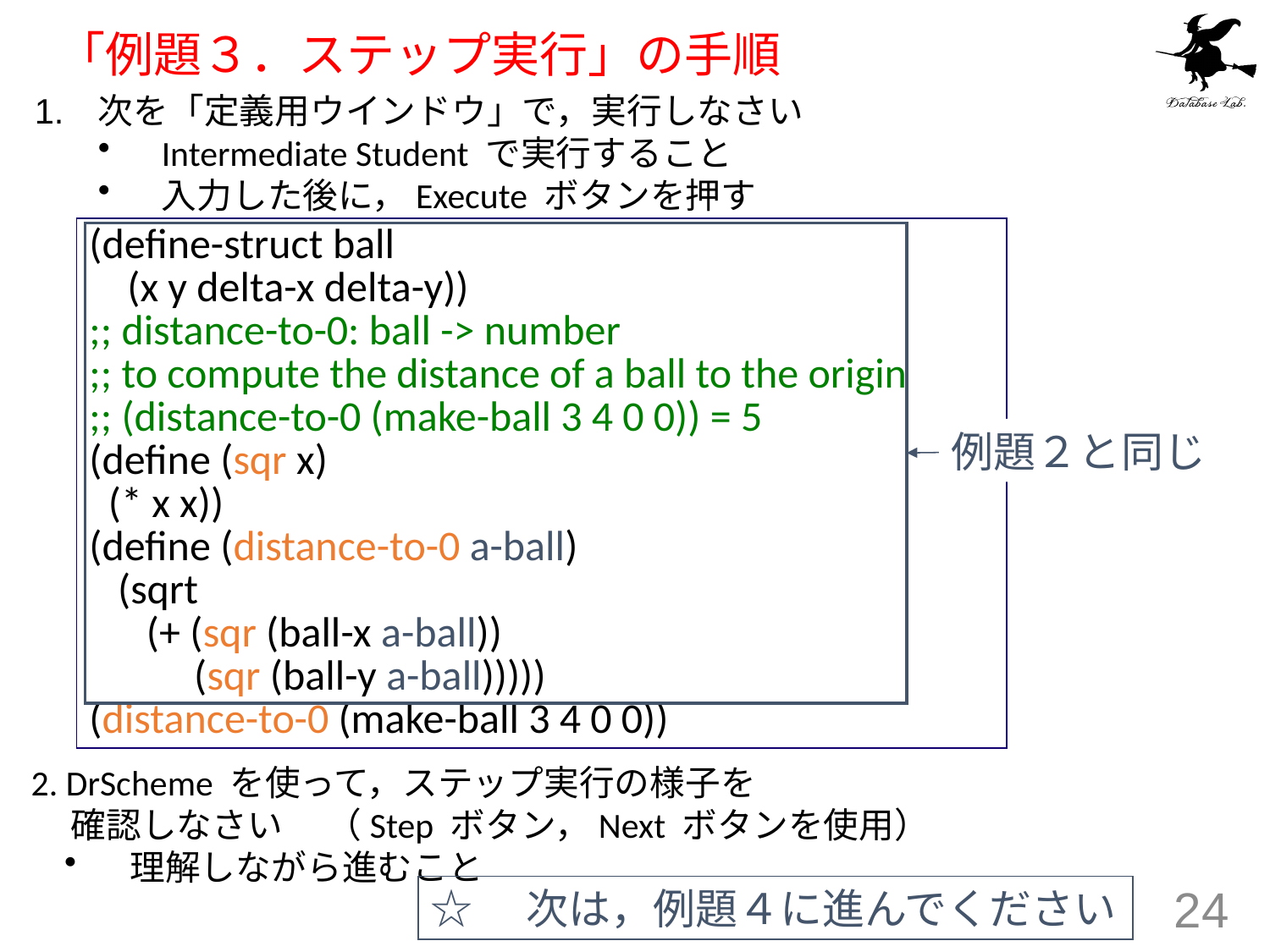

# 「例題３．ステップ実行」の手順
次を「定義用ウインドウ」で，実行しなさい
Intermediate Student で実行すること
入力した後に，Execute ボタンを押す
(define-struct ball
    (x y delta-x delta-y))
;; distance-to-0: ball -> number
;; to compute the distance of a ball to the origin
;; (distance-to-0 (make-ball 3 4 0 0)) = 5
(define (sqr x)
  (* x x))
(define (distance-to-0 a-ball)
   (sqrt
      (+ (sqr (ball-x a-ball))
           (sqr (ball-y a-ball)))))
(distance-to-0 (make-ball 3 4 0 0))

例題２と同じ

2. DrScheme を使って，ステップ実行の様子を
    確認しなさい　 （Step ボタン，Next ボタンを使用）
　理解しながら進むこと
☆　次は，例題４に進んでください
24